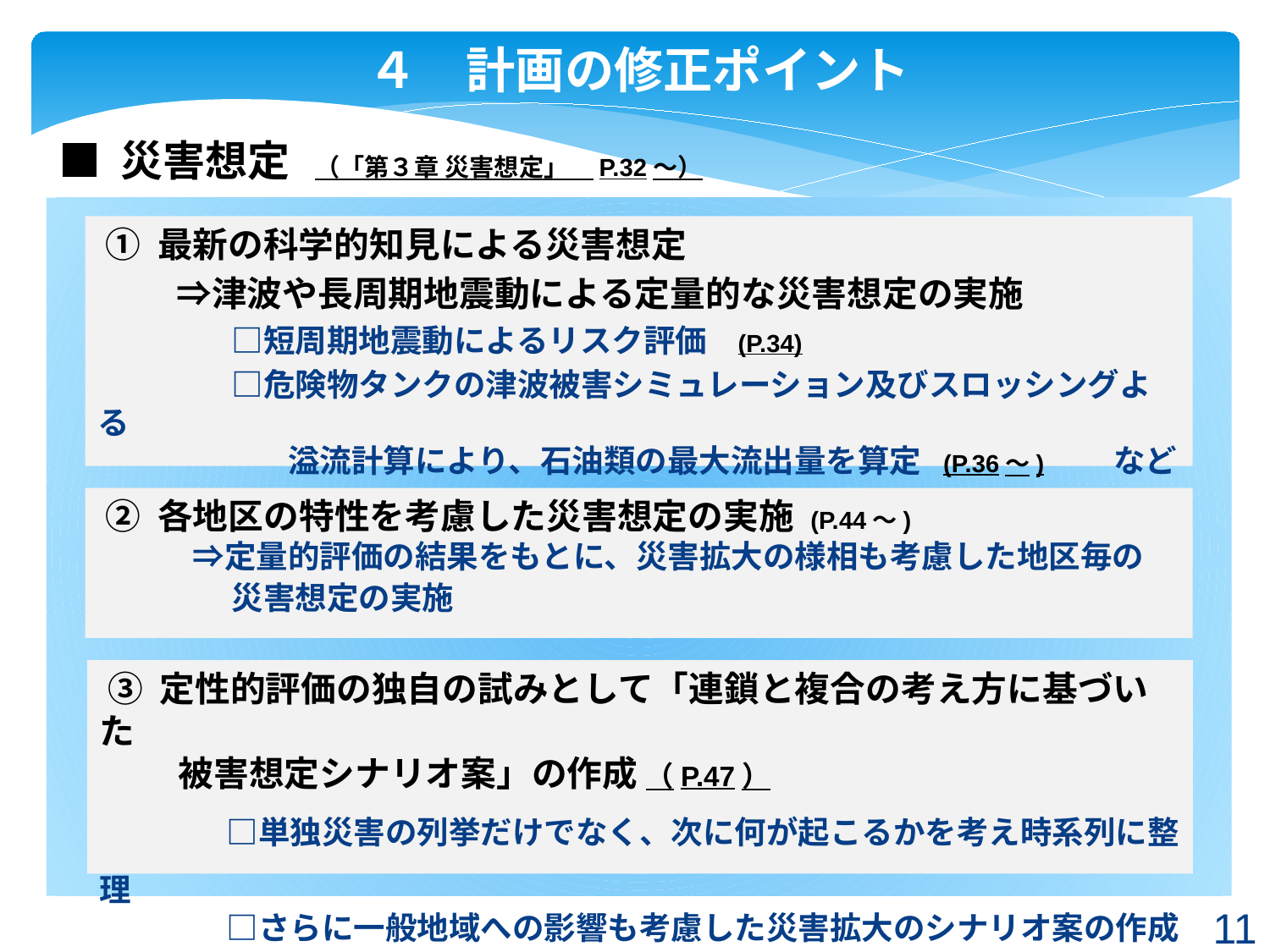

４　計画の修正ポイント

■ 災害想定　（「第３章 災害想定」　P.32～）

 ① 最新の科学的知見による災害想定
　　 ⇒津波や長周期地震動による定量的な災害想定の実施
　　　　 □短周期地震動によるリスク評価　(P.34)
　　　　 □危険物タンクの津波被害シミュレーション及びスロッシングよる
　　　　　　溢流計算により、石油類の最大流出量を算定  (P.36～)　　など

 ② 各地区の特性を考慮した災害想定の実施 (P.44～)
　　　⇒定量的評価の結果をもとに、災害拡大の様相も考慮した地区毎の
　　　　 災害想定の実施

 ③ 定性的評価の独自の試みとして「連鎖と複合の考え方に基づいた
　　 被害想定シナリオ案」の作成 （P.47）
　　　　□単独災害の列挙だけでなく、次に何が起こるかを考え時系列に整理
　　　　□さらに一般地域への影響も考慮した災害拡大のシナリオ案の作成

11